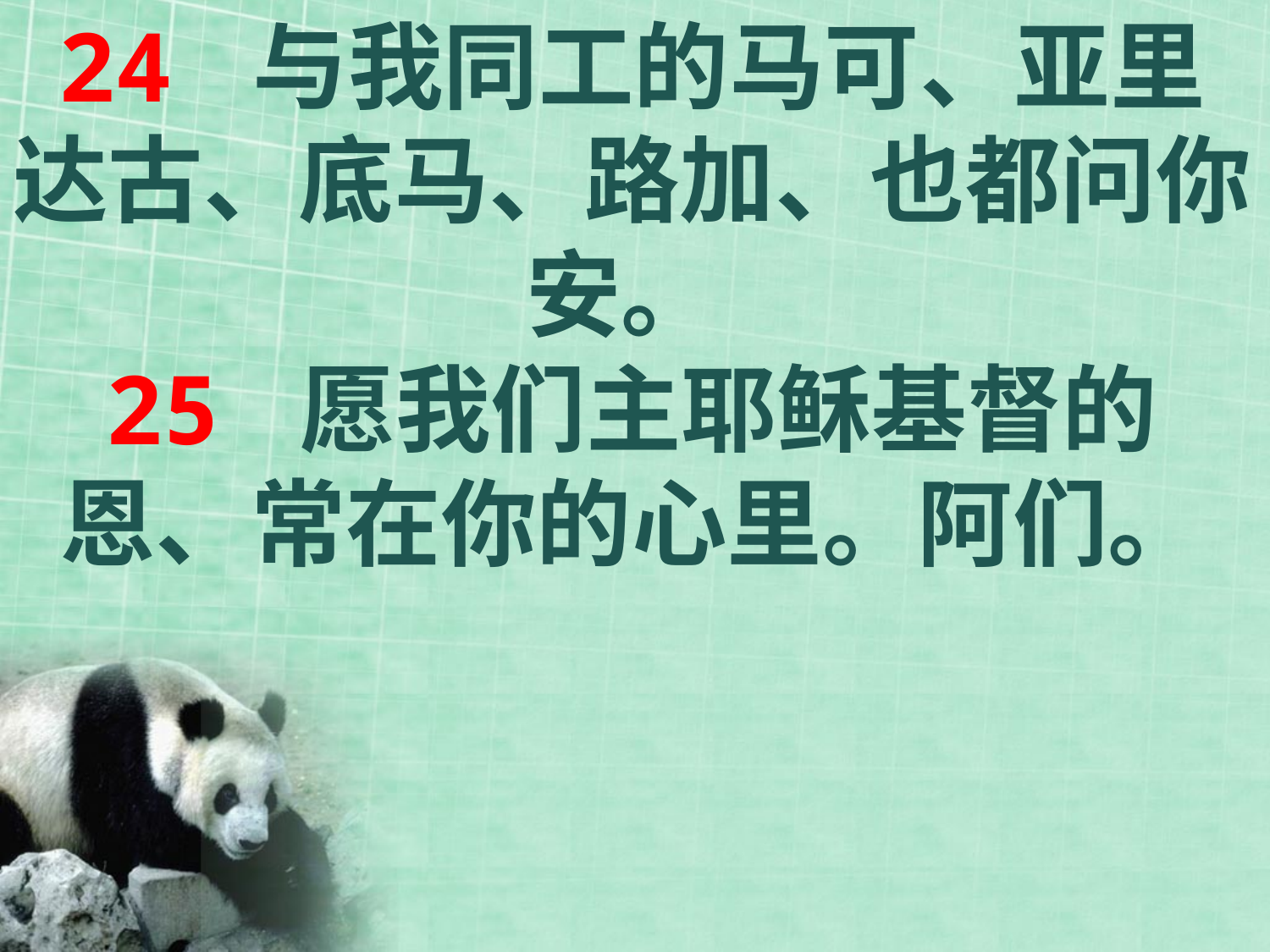

24 与我同工的马可、亚里达古、底马、路加、也都问你安。
25 愿我们主耶稣基督的恩、常在你的心里。阿们。